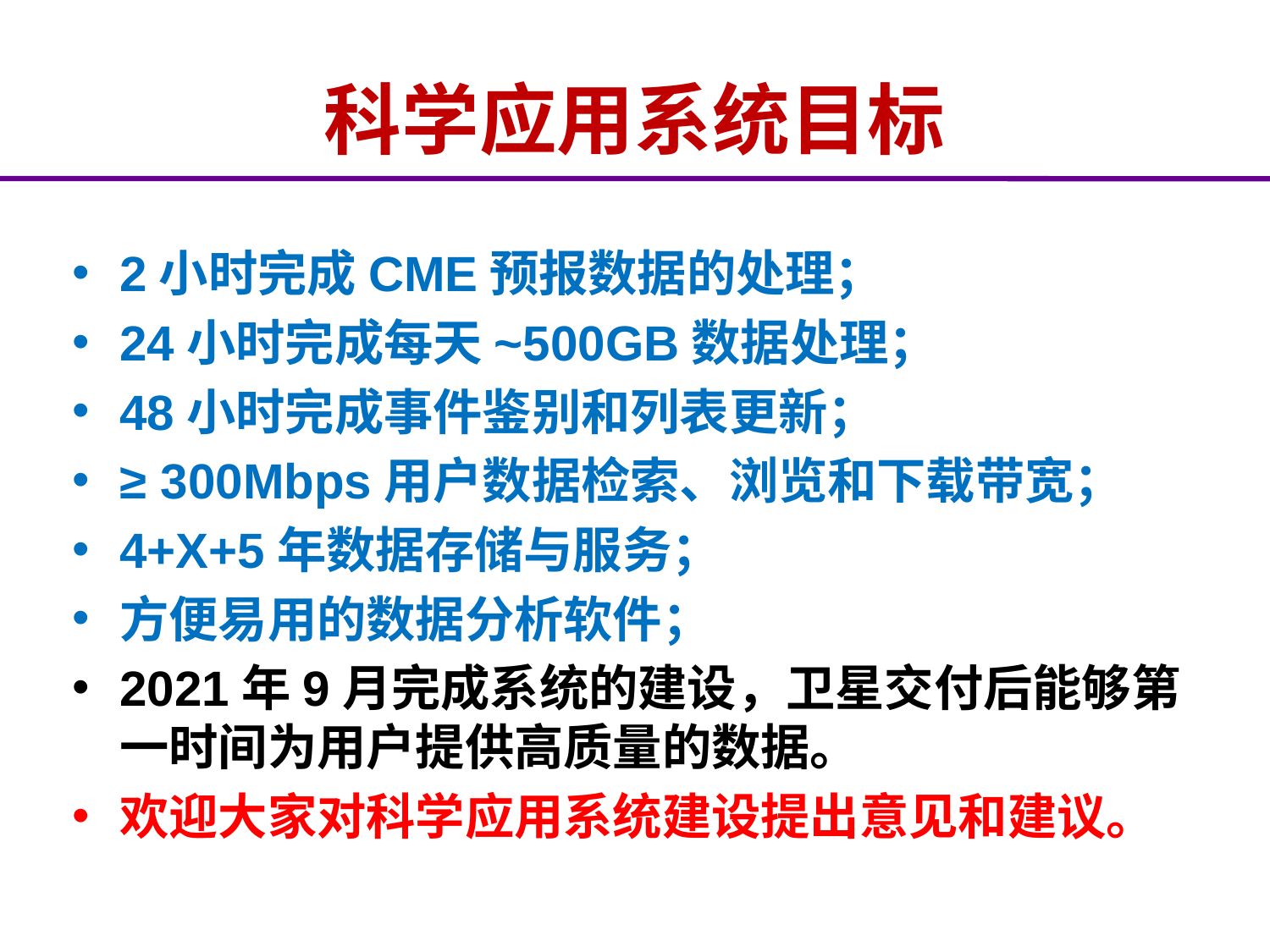

# 科学应用系统目标
2小时完成CME预报数据的处理；
24小时完成每天~500GB数据处理；
48小时完成事件鉴别和列表更新；
≥ 300Mbps用户数据检索、浏览和下载带宽；
4+X+5年数据存储与服务；
方便易用的数据分析软件；
2021年9月完成系统的建设，卫星交付后能够第一时间为用户提供高质量的数据。
欢迎大家对科学应用系统建设提出意见和建议。